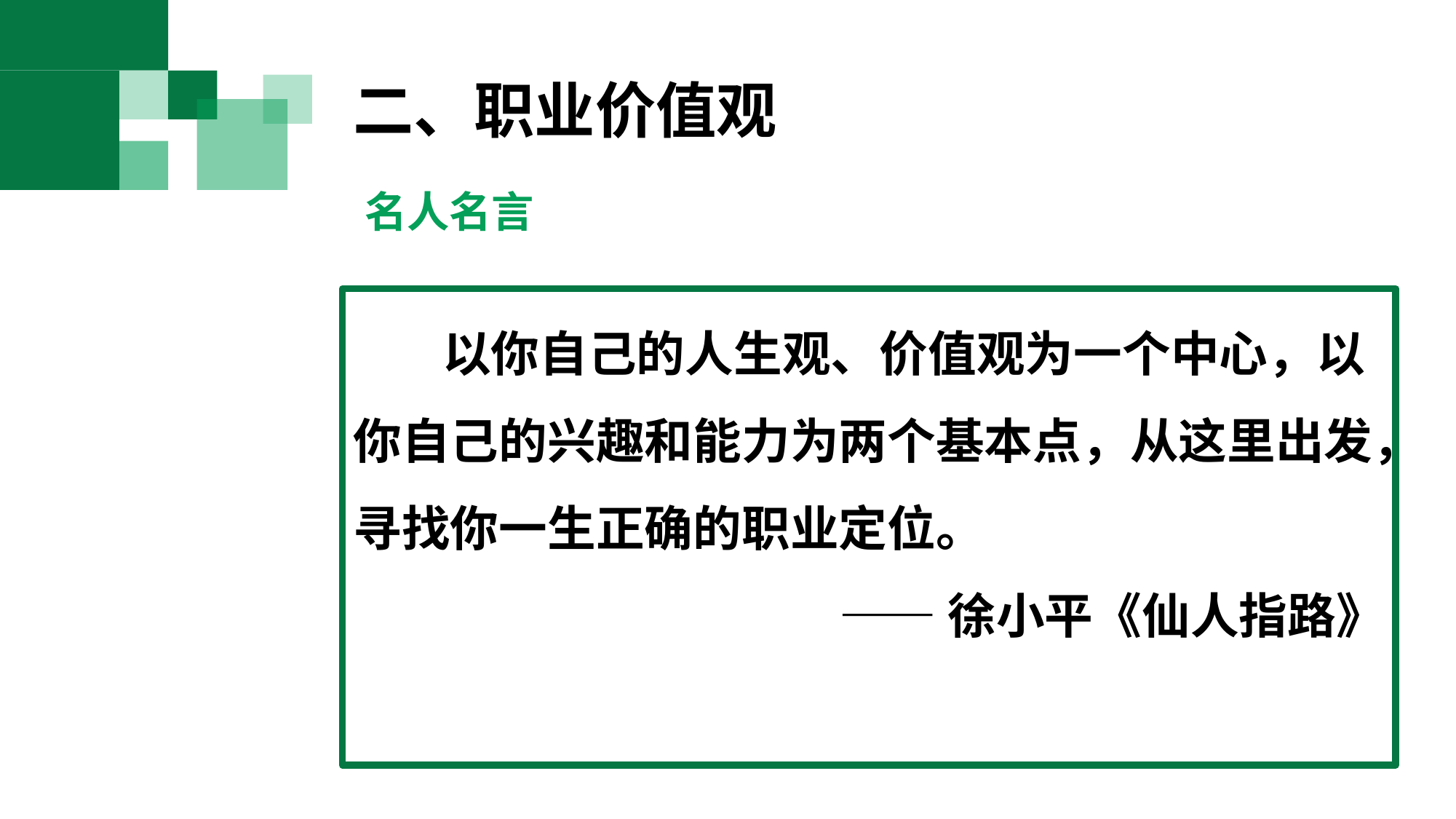

二、职业价值观
名人名言
       以你自己的人生观、价值观为一个中心，以你自己的兴趣和能力为两个基本点，从这里出发，寻找你一生正确的职业定位。
——徐小平《仙人指路》